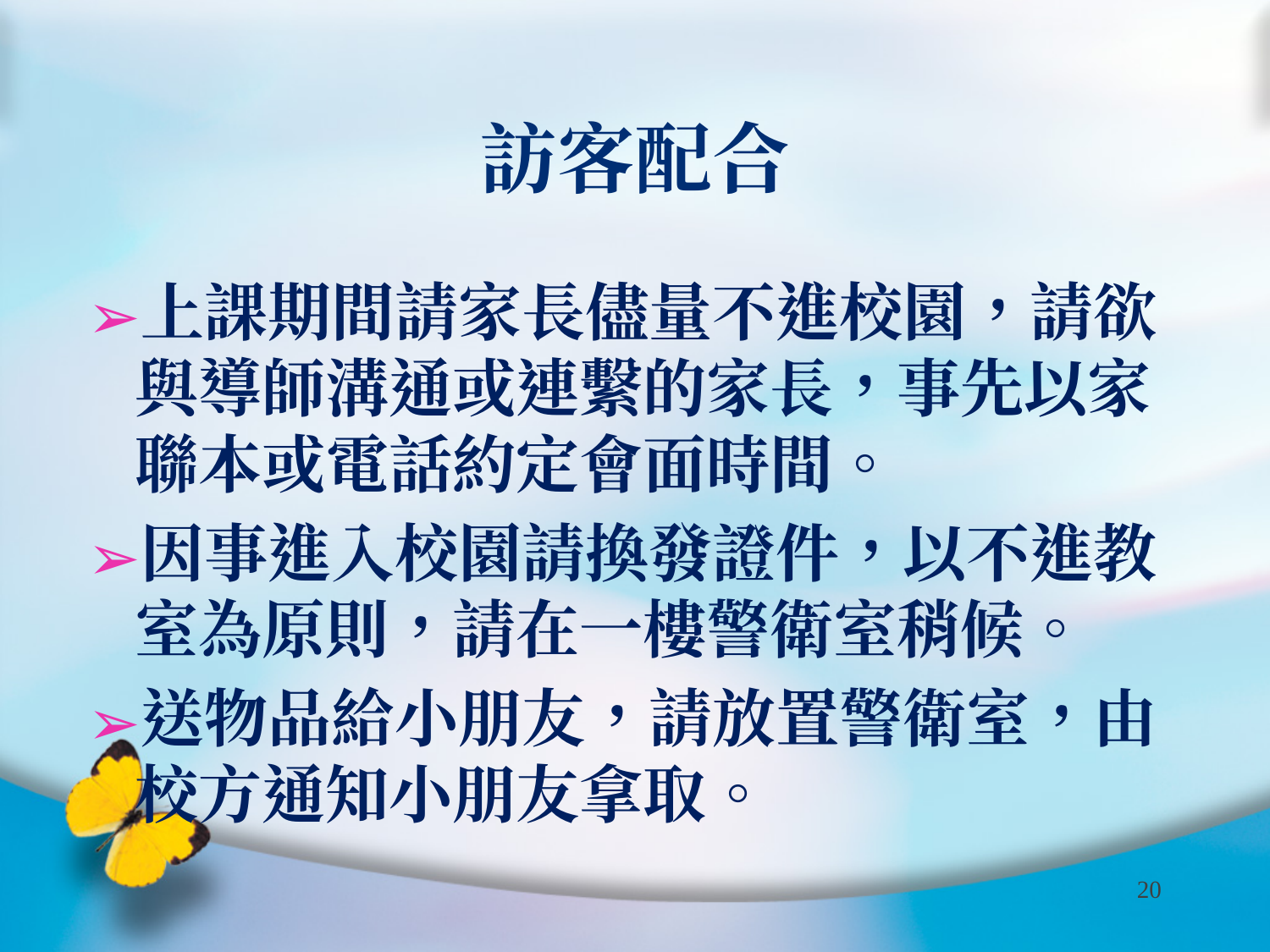

# 訪客配合
上課期間請家長儘量不進校園，請欲與導師溝通或連繫的家長，事先以家聯本或電話約定會面時間。
因事進入校園請換發證件，以不進教室為原則，請在一樓警衛室稍候。
送物品給小朋友，請放置警衛室，由校方通知小朋友拿取。
20